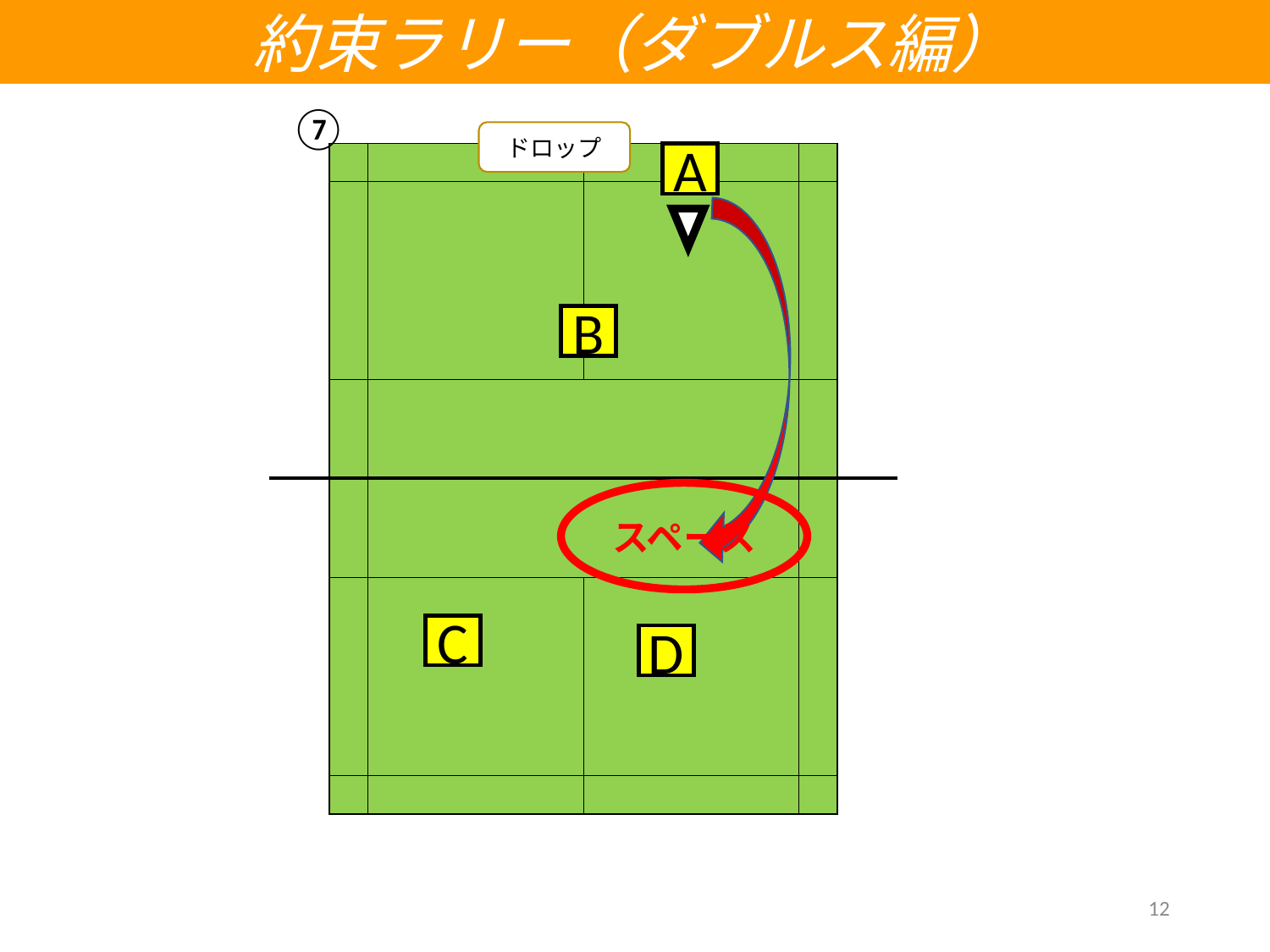

約束ラリー（ダブルス編）
⑦

ドロップ
|  |  |  |  |  |  |
| --- | --- | --- | --- | --- | --- |
|  |  |  |  |  |  |
|  |  |  |  |  |  |
|  |  |  |  |  |  |
|  |  |  |  |  |  |
|  |  |  |  |  |  |
A

B
スペース
C
D
12